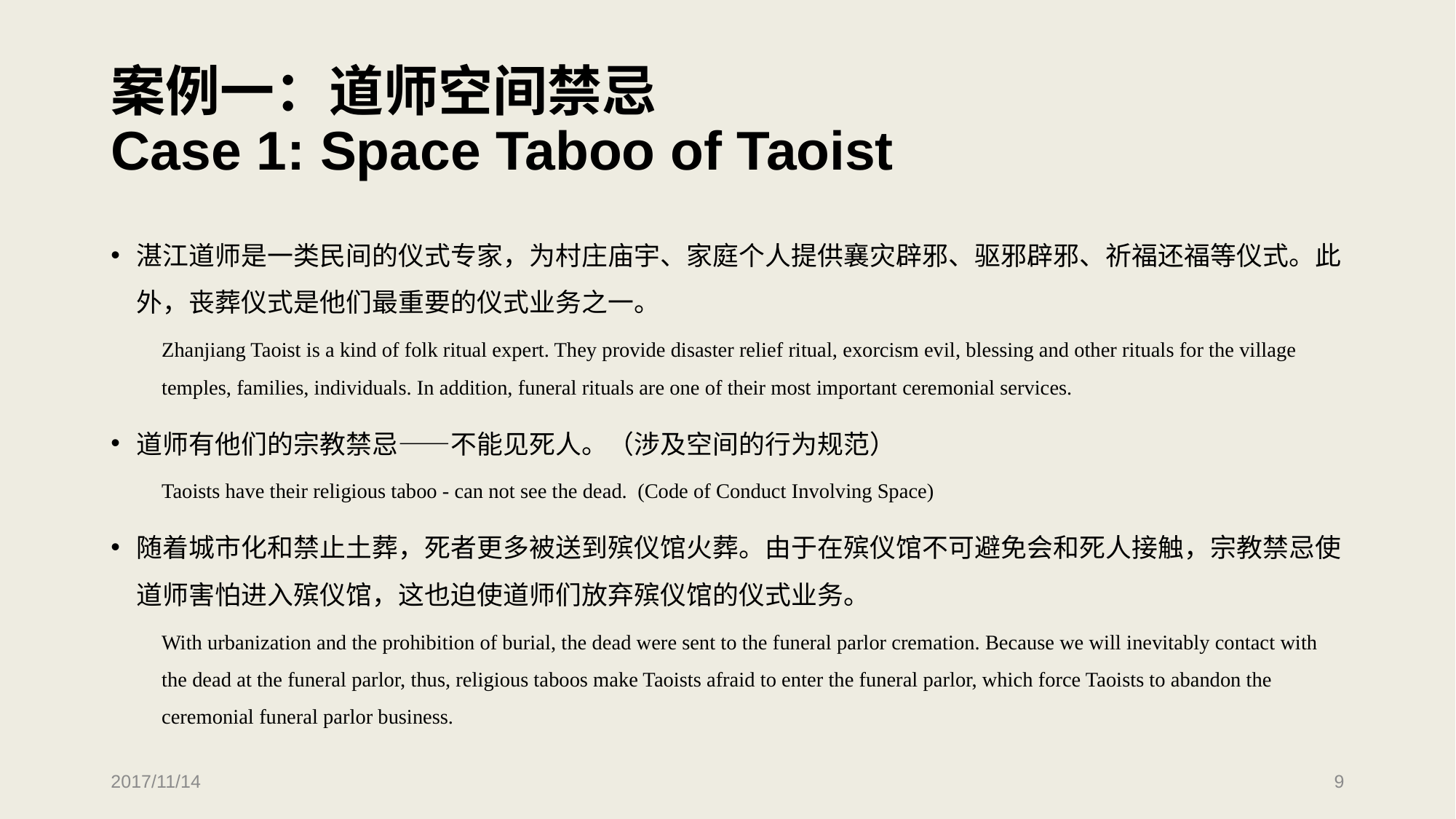

# 案例一：道师空间禁忌 Case 1: Space Taboo of Taoist
湛江道师是一类民间的仪式专家，为村庄庙宇、家庭个人提供襄灾辟邪、驱邪辟邪、祈福还福等仪式。此外，丧葬仪式是他们最重要的仪式业务之一。
Zhanjiang Taoist is a kind of folk ritual expert. They provide disaster relief ritual, exorcism evil, blessing and other rituals for the village temples, families, individuals. In addition, funeral rituals are one of their most important ceremonial services.
道师有他们的宗教禁忌——不能见死人。（涉及空间的行为规范）
Taoists have their religious taboo - can not see the dead.  (Code of Conduct Involving Space)
随着城市化和禁止土葬，死者更多被送到殡仪馆火葬。由于在殡仪馆不可避免会和死人接触，宗教禁忌使道师害怕进入殡仪馆，这也迫使道师们放弃殡仪馆的仪式业务。
With urbanization and the prohibition of burial, the dead were sent to the funeral parlor cremation. Because we will inevitably contact with the dead at the funeral parlor, thus, religious taboos make Taoists afraid to enter the funeral parlor, which force Taoists to abandon the ceremonial funeral parlor business.

2017/11/14
9